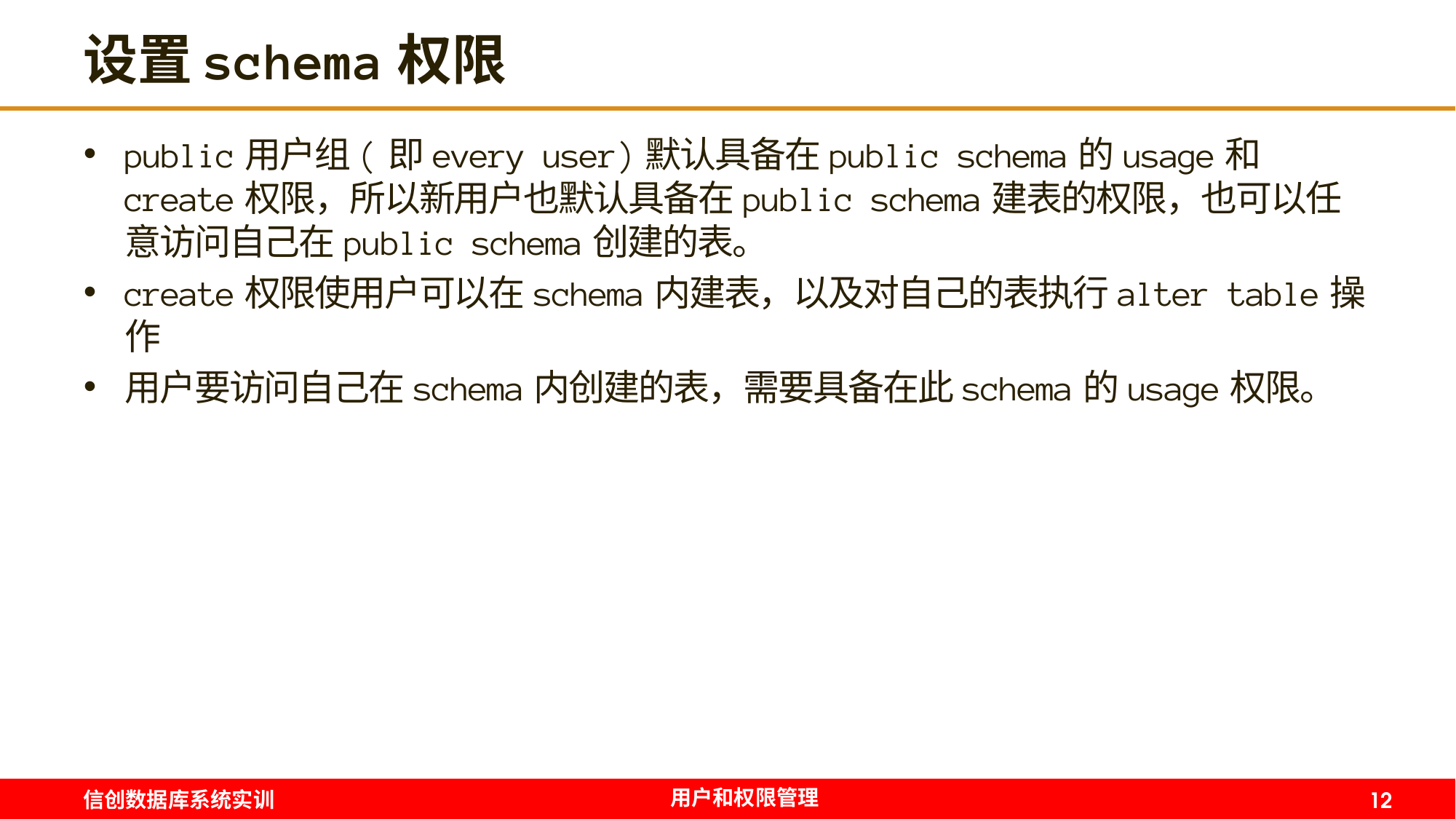

# 设置schema权限
public用户组(即every user)默认具备在public schema的usage和create权限，所以新用户也默认具备在public schema建表的权限，也可以任意访问自己在public schema创建的表。
create权限使用户可以在schema内建表，以及对自己的表执行alter table操作
用户要访问自己在schema内创建的表，需要具备在此schema的usage权限。